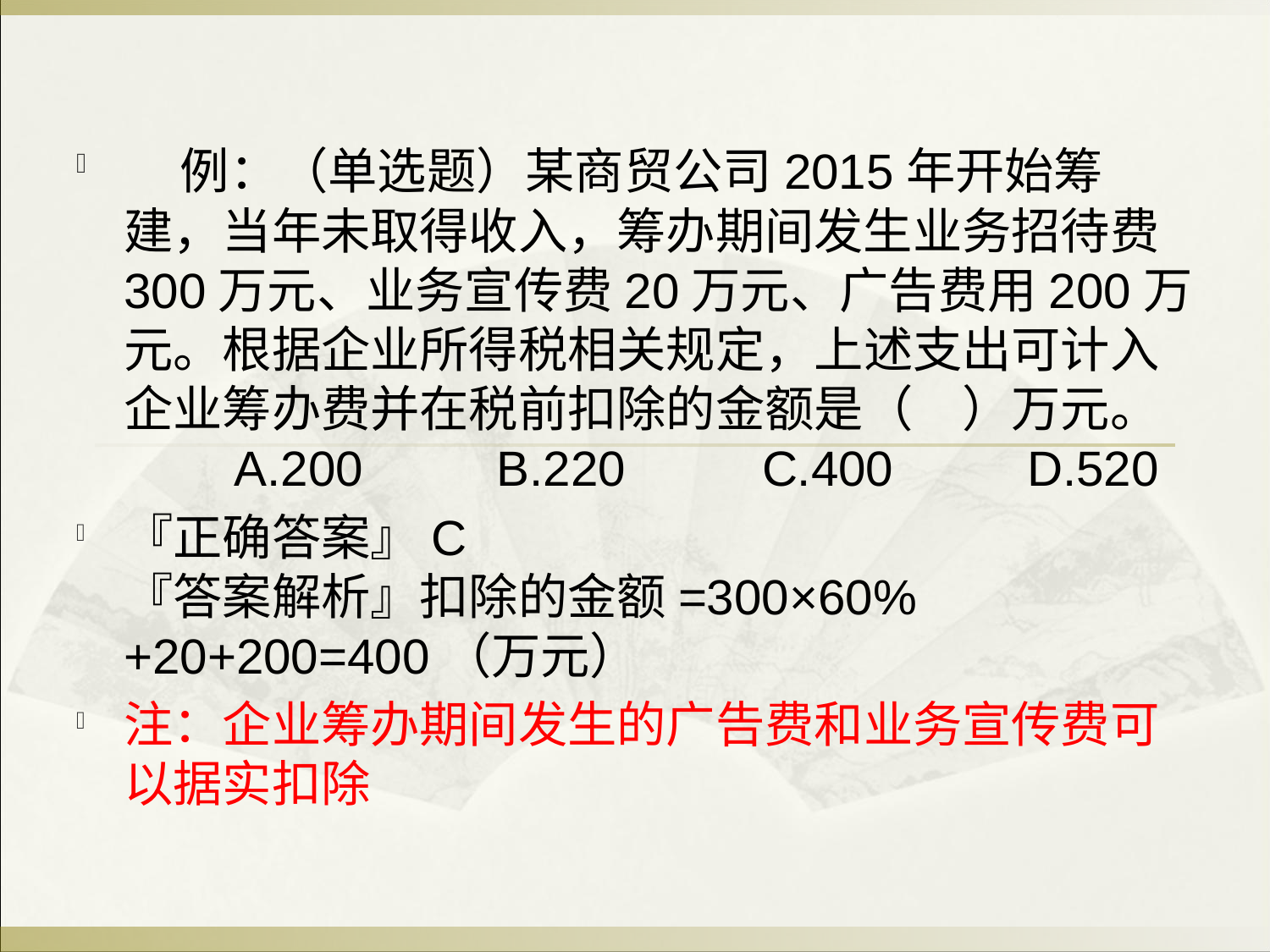

例：（单选题）某商贸公司2015年开始筹建，当年未取得收入，筹办期间发生业务招待费300万元、业务宣传费20万元、广告费用200万元。根据企业所得税相关规定，上述支出可计入企业筹办费并在税前扣除的金额是（　）万元。
　　A.200　　 B.220 　　C.400　　 D.520
『正确答案』C
『答案解析』扣除的金额=300×60%+20+200=400（万元）
注：企业筹办期间发生的广告费和业务宣传费可以据实扣除